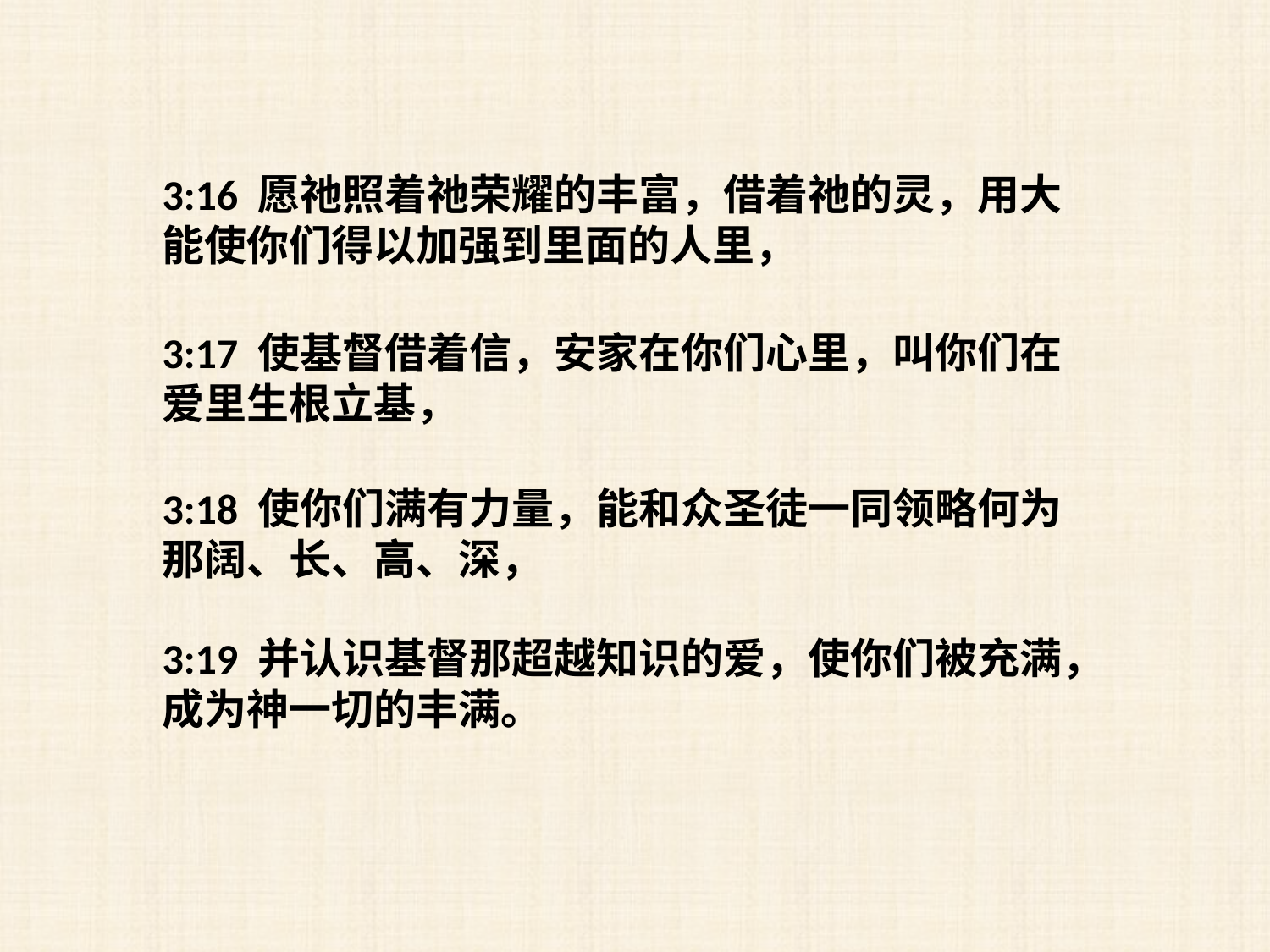

3:16 愿祂照着祂荣耀的丰富，借着祂的灵，用大能使你们得以加强到里面的人里，
3:17 使基督借着信，安家在你们心里，叫你们在爱里生根立基，
3:18 使你们满有力量，能和众圣徒一同领略何为那阔、长、高、深，
3:19 并认识基督那超越知识的爱，使你们被充满，成为神一切的丰满。